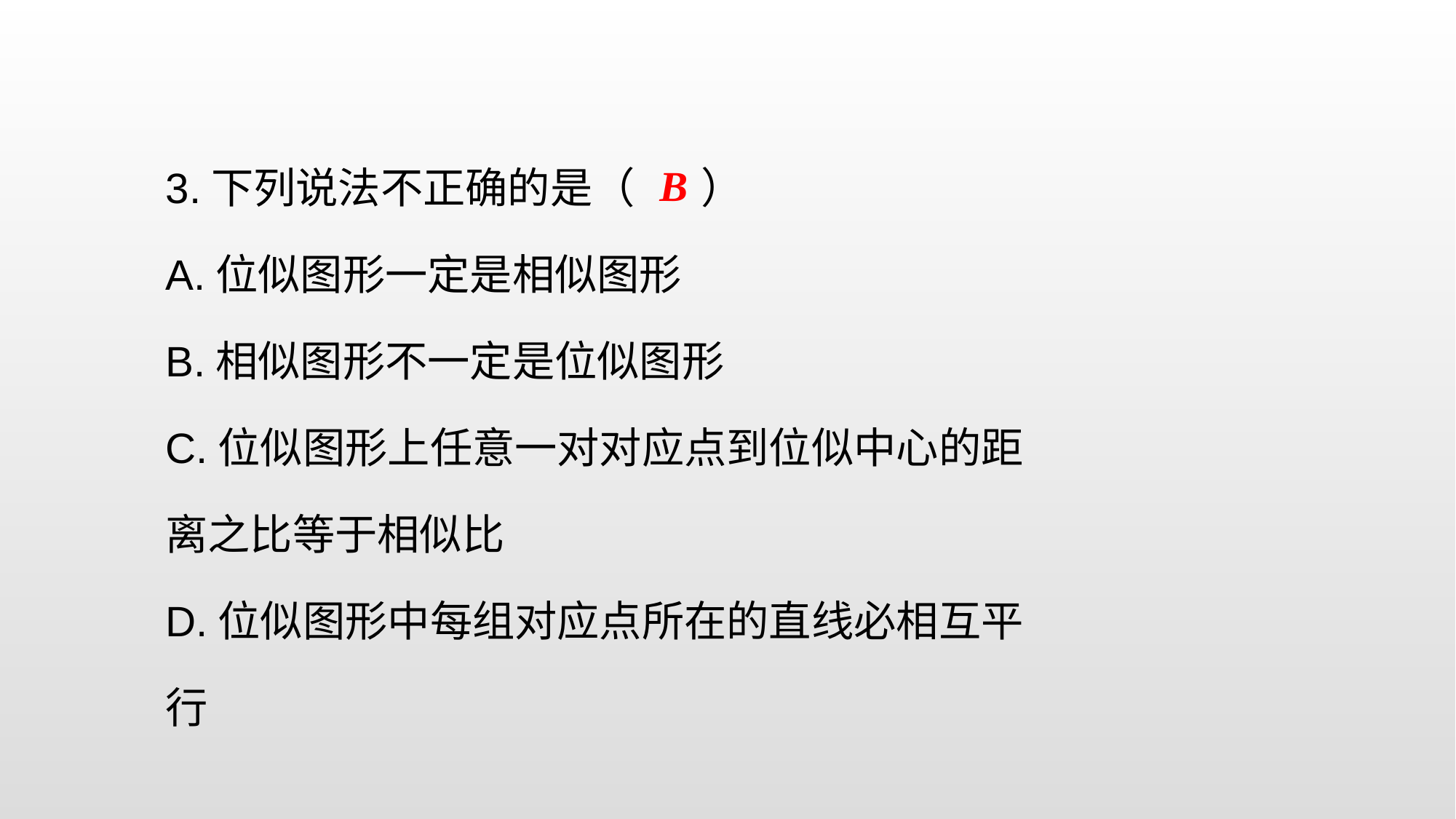

3.下列说法不正确的是（       ）
A.位似图形一定是相似图形
B.相似图形不一定是位似图形
C.位似图形上任意一对对应点到位似中心的距离之比等于相似比
D.位似图形中每组对应点所在的直线必相互平行
B